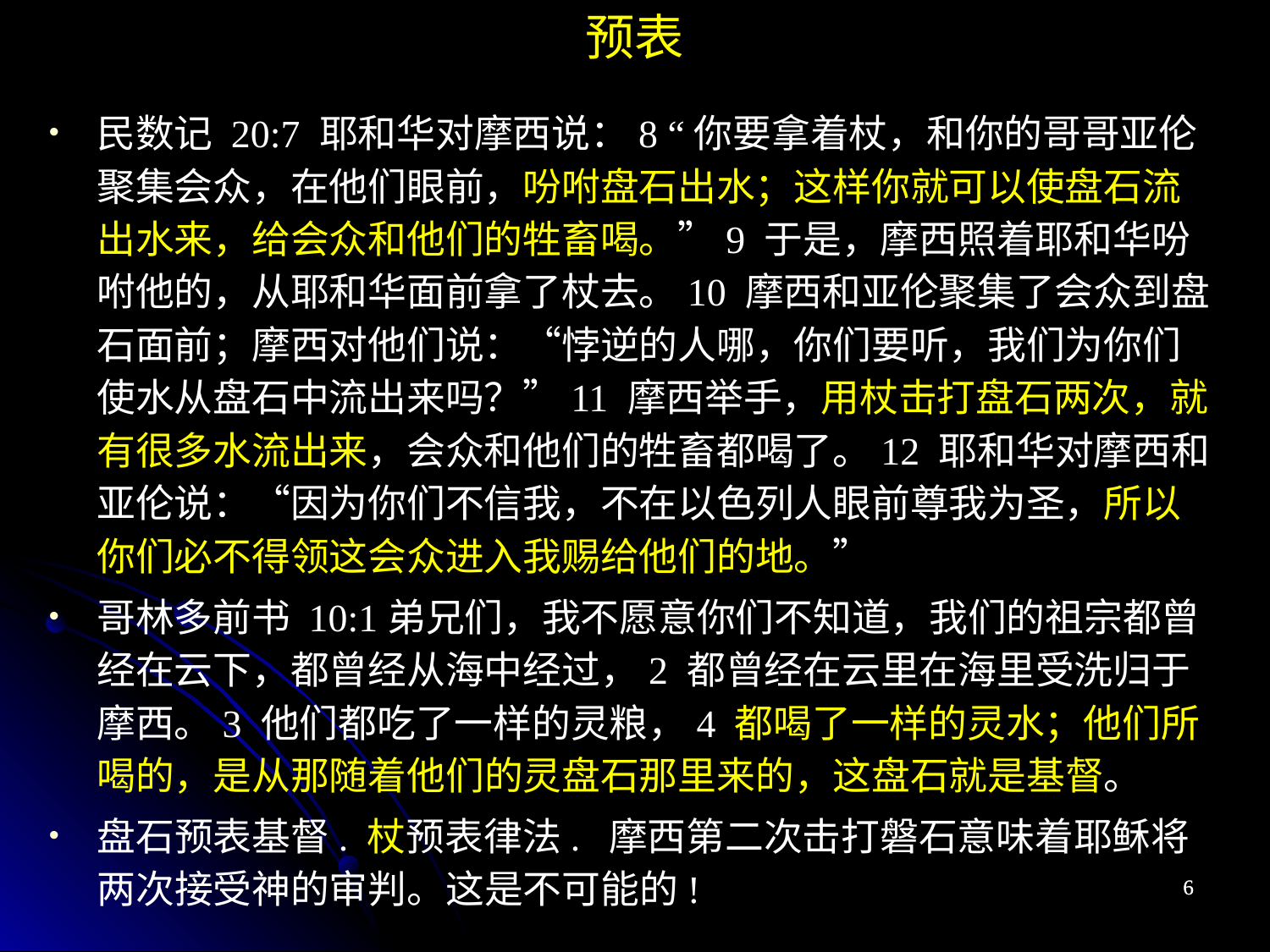

预表
民数记 20:7 耶和华对摩西说：8 “你要拿着杖，和你的哥哥亚伦聚集会众，在他们眼前，吩咐盘石出水；这样你就可以使盘石流出水来，给会众和他们的牲畜喝。”9 于是，摩西照着耶和华吩咐他的，从耶和华面前拿了杖去。10 摩西和亚伦聚集了会众到盘石面前；摩西对他们说：“悖逆的人哪，你们要听，我们为你们使水从盘石中流出来吗？”11 摩西举手，用杖击打盘石两次，就有很多水流出来，会众和他们的牲畜都喝了。12 耶和华对摩西和亚伦说：“因为你们不信我，不在以色列人眼前尊我为圣，所以你们必不得领这会众进入我赐给他们的地。”
哥林多前书 10:1弟兄们，我不愿意你们不知道，我们的祖宗都曾经在云下，都曾经从海中经过，2 都曾经在云里在海里受洗归于摩西。3 他们都吃了一样的灵粮，4 都喝了一样的灵水；他们所喝的，是从那随着他们的灵盘石那里来的，这盘石就是基督。
盘石预表基督. 杖预表律法.  摩西第二次击打磐石意味着耶稣将两次接受神的审判。这是不可能的!
6
6